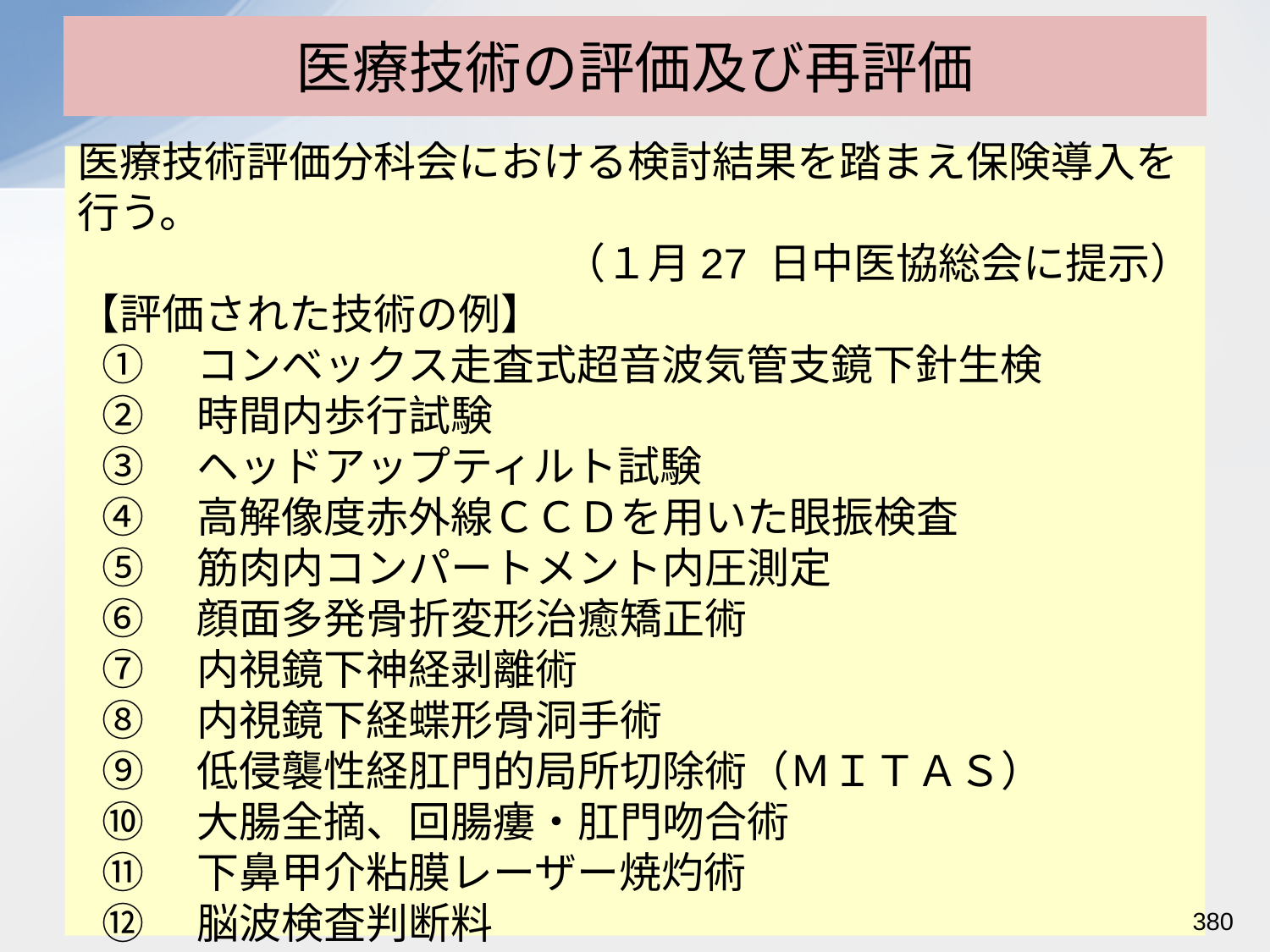

# 医療技術の評価及び再評価
医療技術評価分科会における検討結果を踏まえ保険導入を行う。
（１月27 日中医協総会に提示）
【評価された技術の例】
①　コンベックス走査式超音波気管支鏡下針生検
②　時間内歩行試験
③　ヘッドアップティルト試験
④　高解像度赤外線ＣＣＤを用いた眼振検査
⑤　筋肉内コンパートメント内圧測定
⑥　顔面多発骨折変形治癒矯正術
⑦　内視鏡下神経剥離術
⑧　内視鏡下経蝶形骨洞手術
⑨　低侵襲性経肛門的局所切除術（ＭＩＴＡＳ）
⑩　大腸全摘、回腸瘻・肛門吻合術
⑪　下鼻甲介粘膜レーザー焼灼術
⑫　脳波検査判断料
380